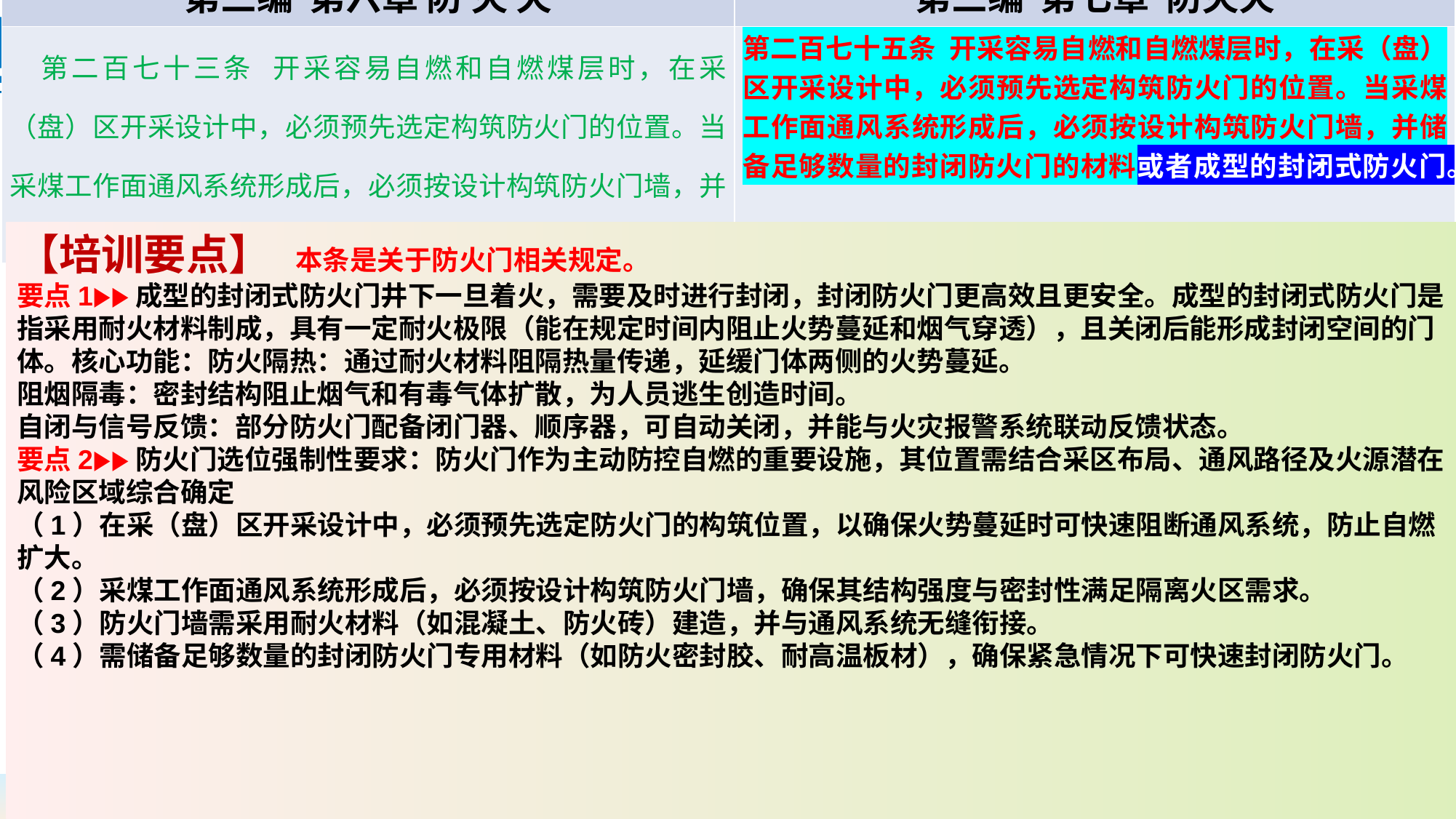

| 《煤矿安全规程》（2022版） | 《煤矿安全规程》（2025版） |
| --- | --- |
| 第三编 第六章 防 灭 火 | 第三编 第七章 防灭火 |
| 第二百七十三条 开采容易自燃和自燃煤层时，在采（盘）区开采设计中，必须预先选定构筑防火门的位置。当采煤工作面通风系统形成后，必须按设计构筑防火门墙，并储备足够数量的封闭防火门的材料。 | 第二百七十五条 开采容易自燃和自燃煤层时，在采（盘）区开采设计中，必须预先选定构筑防火门的位置。当采煤工作面通风系统形成后，必须按设计构筑防火门墙，并储备足够数量的封闭防火门的材料或者成型的封闭式防火门。 |
【培训要点】   本条是关于防火门相关规定。
要点1▶▶成型的封闭式防火门井下一旦着火，需要及时进行封闭，封闭防火门更高效且更安全。成型的封闭式防火门是指采用耐火材料制成，具有一定耐火极限（能在规定时间内阻止火势蔓延和烟气穿透），且关闭后能形成封闭空间的门体。核心功能：防火隔热：通过耐火材料阻隔热量传递，延缓门体两侧的火势蔓延。
阻烟隔毒：密封结构阻止烟气和有毒气体扩散，为人员逃生创造时间。
自闭与信号反馈：部分防火门配备闭门器、顺序器，可自动关闭，并能与火灾报警系统联动反馈状态。
要点2▶▶‌防火门选位强制性要求：防火门作为主动防控自燃的重要设施，其位置需结合采区布局、通风路径及火源潜在风险区域综合确定‌
（1）在采（盘）区开采设计中，必须预先选定‌防火门‌的构筑位置，以确保火势蔓延时可快速阻断通风系统，防止自燃扩大‌。
（2）采煤工作面通风系统形成后，必须按设计‌构筑防火门墙‌，确保其结构强度与密封性满足隔离火区需求‌。
（3）防火门墙需采用耐火材料（如混凝土、防火砖）建造，并与通风系统无缝衔接‌。
（4）需储备‌足够数量的封闭防火门专用材料‌（如防火密封胶、耐高温板材），确保紧急情况下可快速封闭防火门。